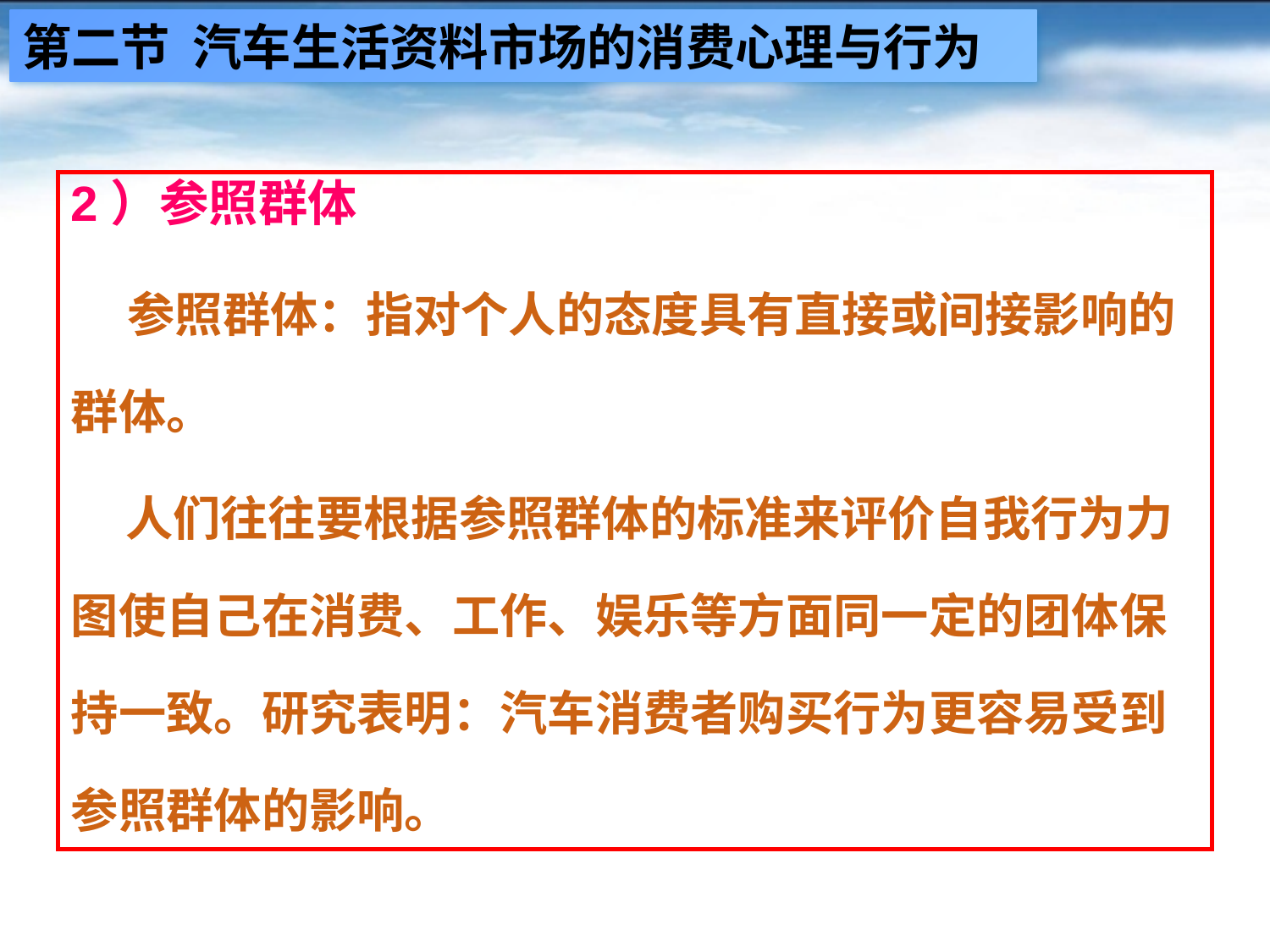

第二节  汽车生活资料市场的消费心理与行为
2）参照群体
    参照群体：指对个人的态度具有直接或间接影响的群体。
    人们往往要根据参照群体的标准来评价自我行为力图使自己在消费、工作、娱乐等方面同一定的团体保持一致。研究表明：汽车消费者购买行为更容易受到参照群体的影响。